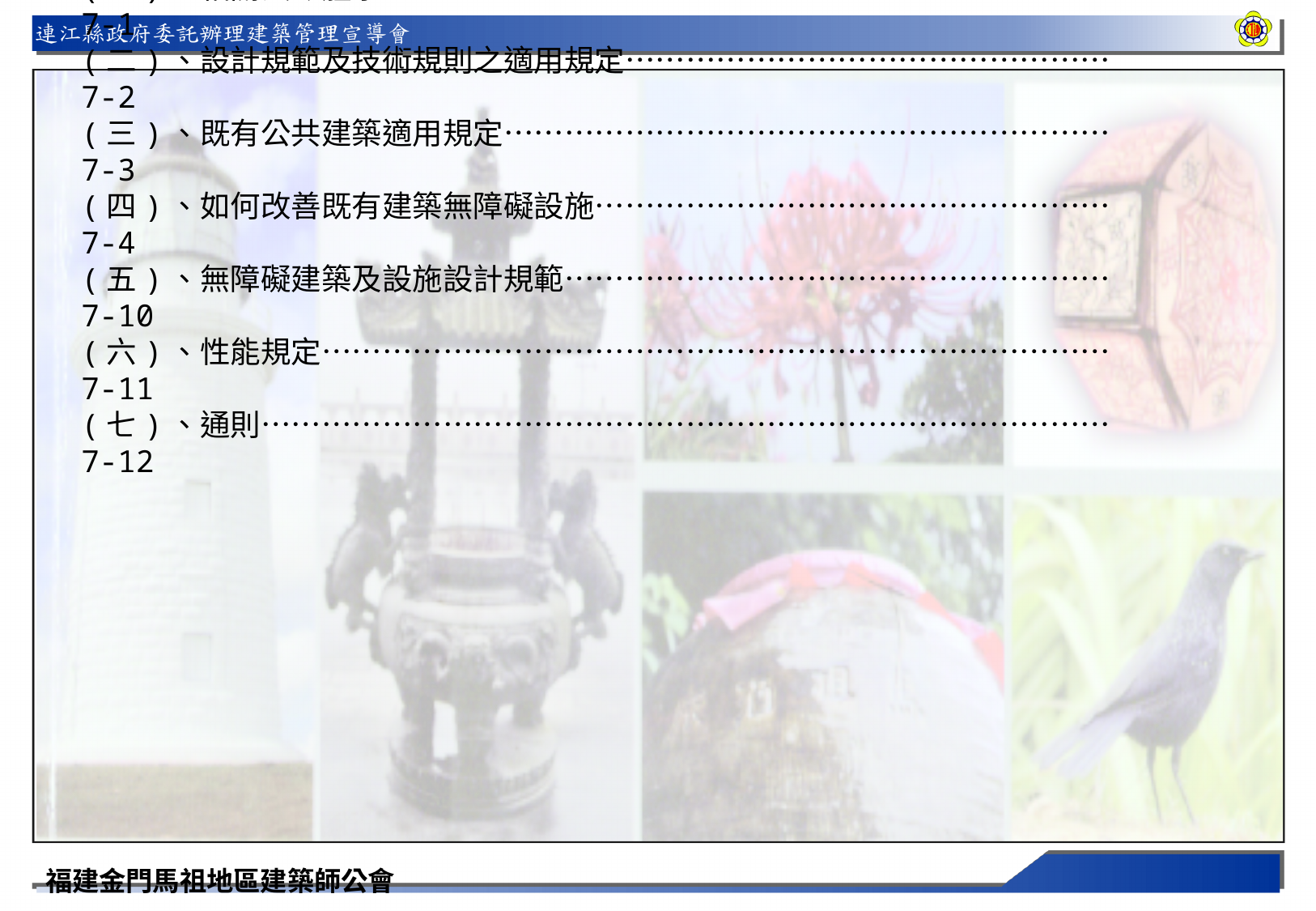

七、無障礙設施
(一)、相關法令體系………………………………………………………………7-1
(二)、設計規範及技術規則之適用規定…………………………………………7-2
(三)、既有公共建築適用規定……………………………………………………7-3
(四)、如何改善既有建築無障礙設施……………………………………………7-4
(五)、無障礙建築及設施設計規範………………………………………………7-10
(六)、性能規定……………………………………………………………………7-11
(七)、通則…………………………………………………………………………7-12

福建金門馬祖地區建築師公會